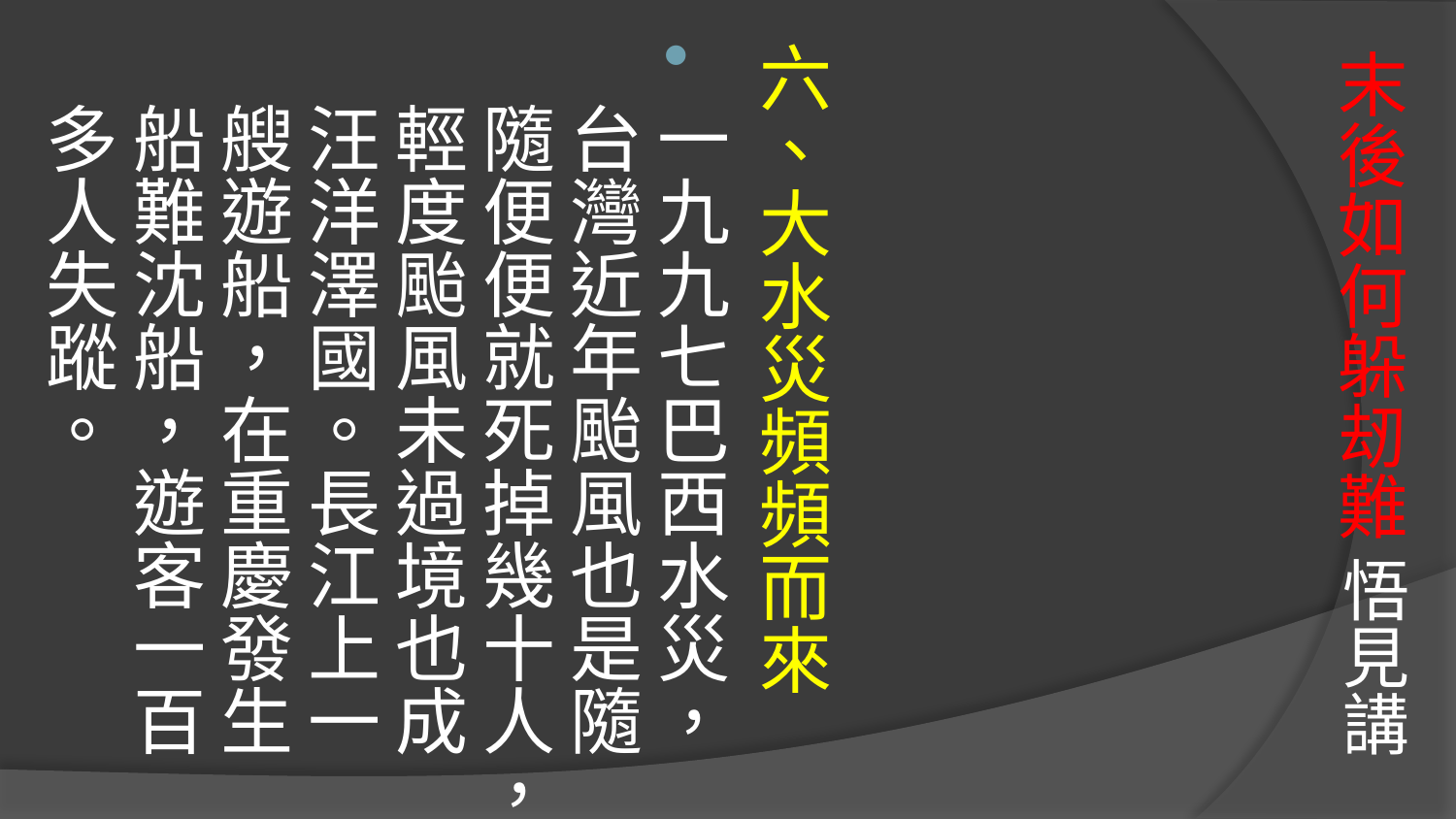

# 末後如何躲刼難 悟見講
六、大水災頻頻而來
一九九七巴西水災，台灣近年颱風也是隨隨便便就死掉幾十人，輕度颱風未過境也成汪洋澤國。長江上一艘遊船，在重慶發生船難沈船，遊客一百多人失蹤。